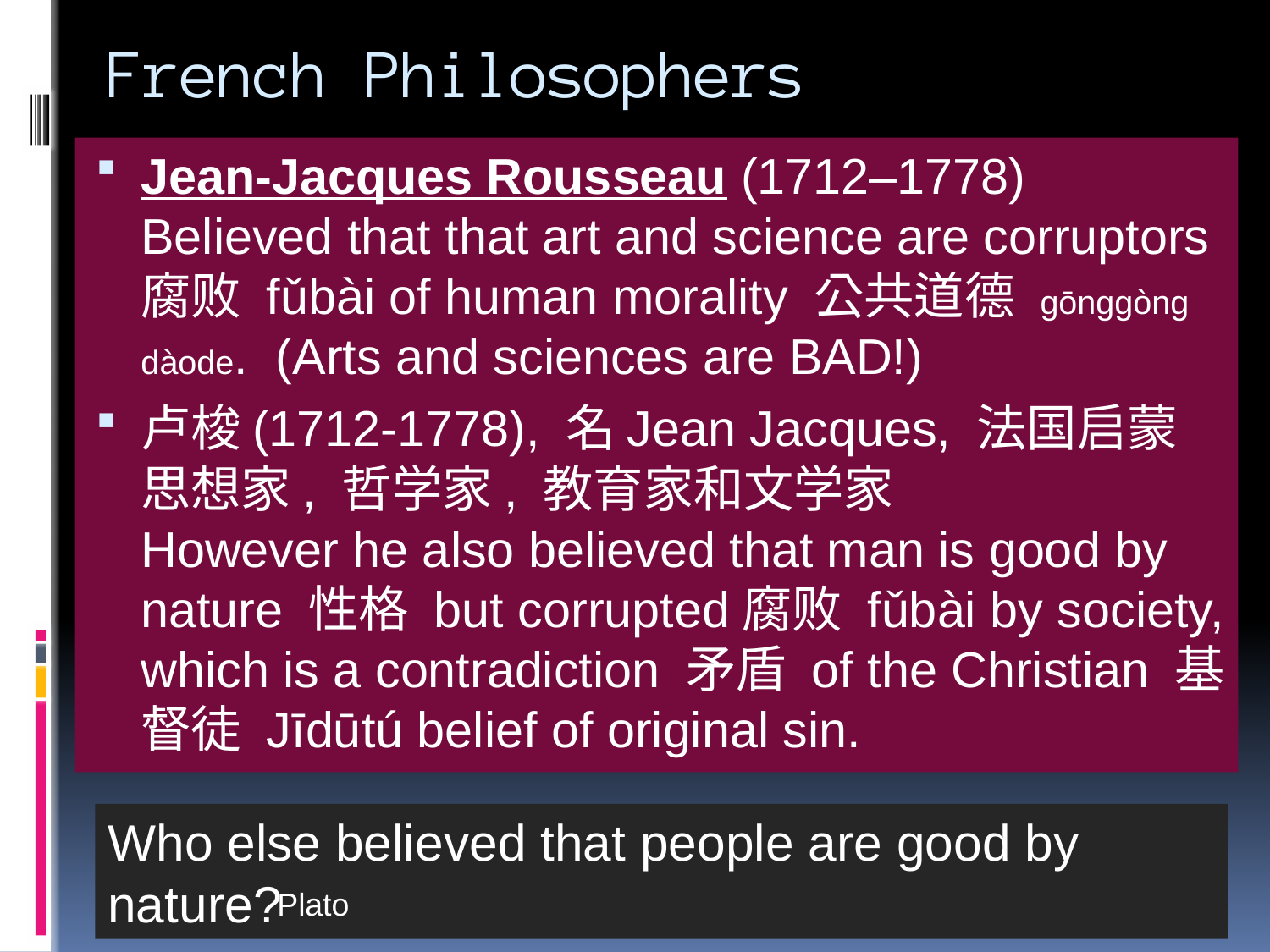

# French Philosophers
Jean-Jacques Rousseau (1712–1778) Believed that that art and science are corruptors 腐败 fǔ​bài of human morality 公共道德 gōng​gòng​dàode​.  (Arts and sciences are BAD!)
卢梭(1712-1778), 名Jean Jacques, 法国启蒙思想家, 哲学家, 教育家和文学家
However he also believed that man is good by nature 性格 but corrupted腐败 fǔ​bài​ by society, which is a contradiction 矛盾 of the Christian 基督徒 Jī​dū​tú​ belief of original sin.
Who else believed that people are good by nature?
Plato